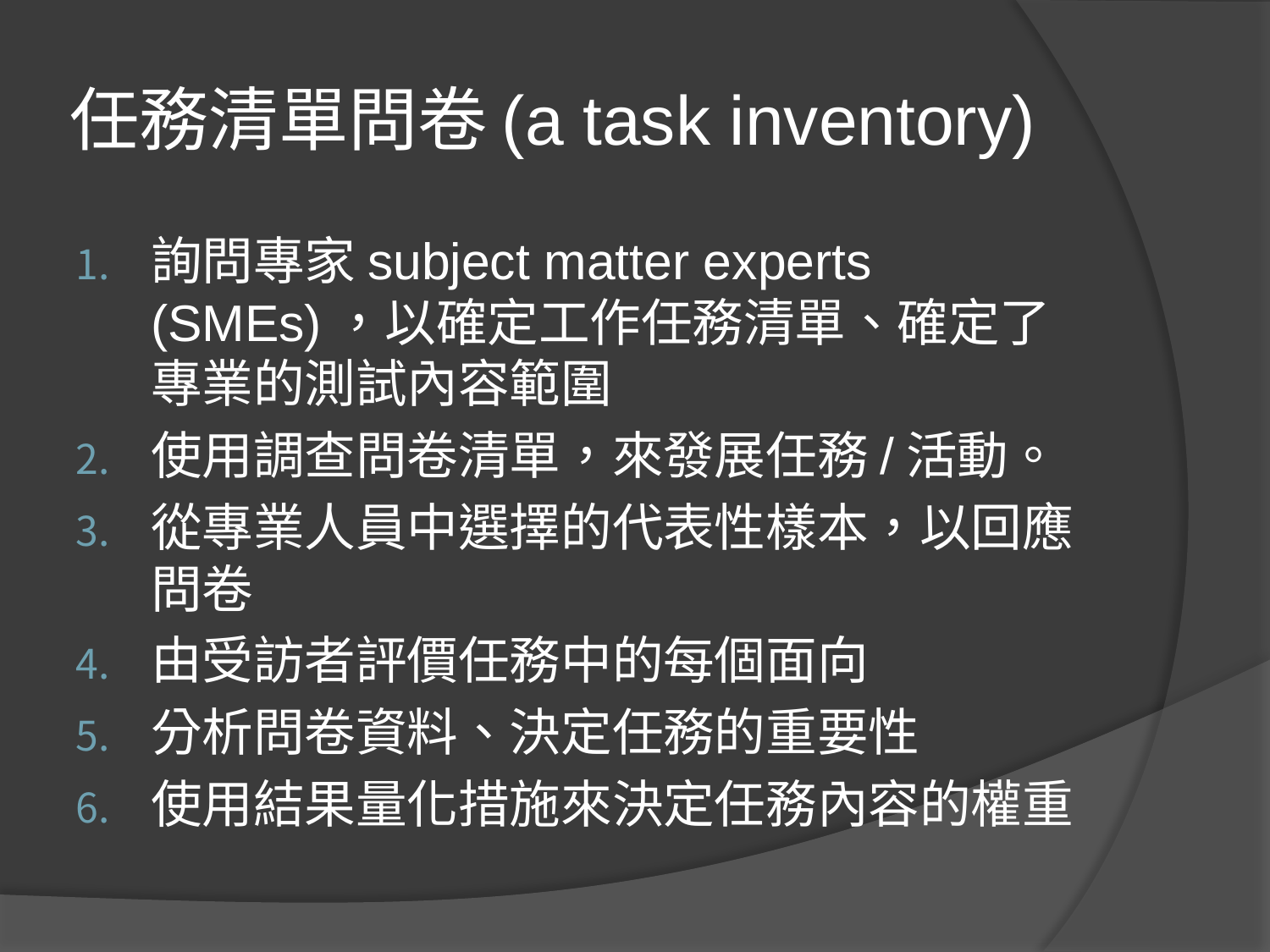

# 任務清單問卷(a task inventory)
詢問專家subject matter experts (SMEs)，以確定工作任務清單、確定了專業的測試內容範圍
使用調查問卷清單，來發展任務/活動。
從專業人員中選擇的代表性樣本，以回應問卷
由受訪者評價任務中的每個面向
分析問卷資料、決定任務的重要性
使用結果量化措施來決定任務內容的權重